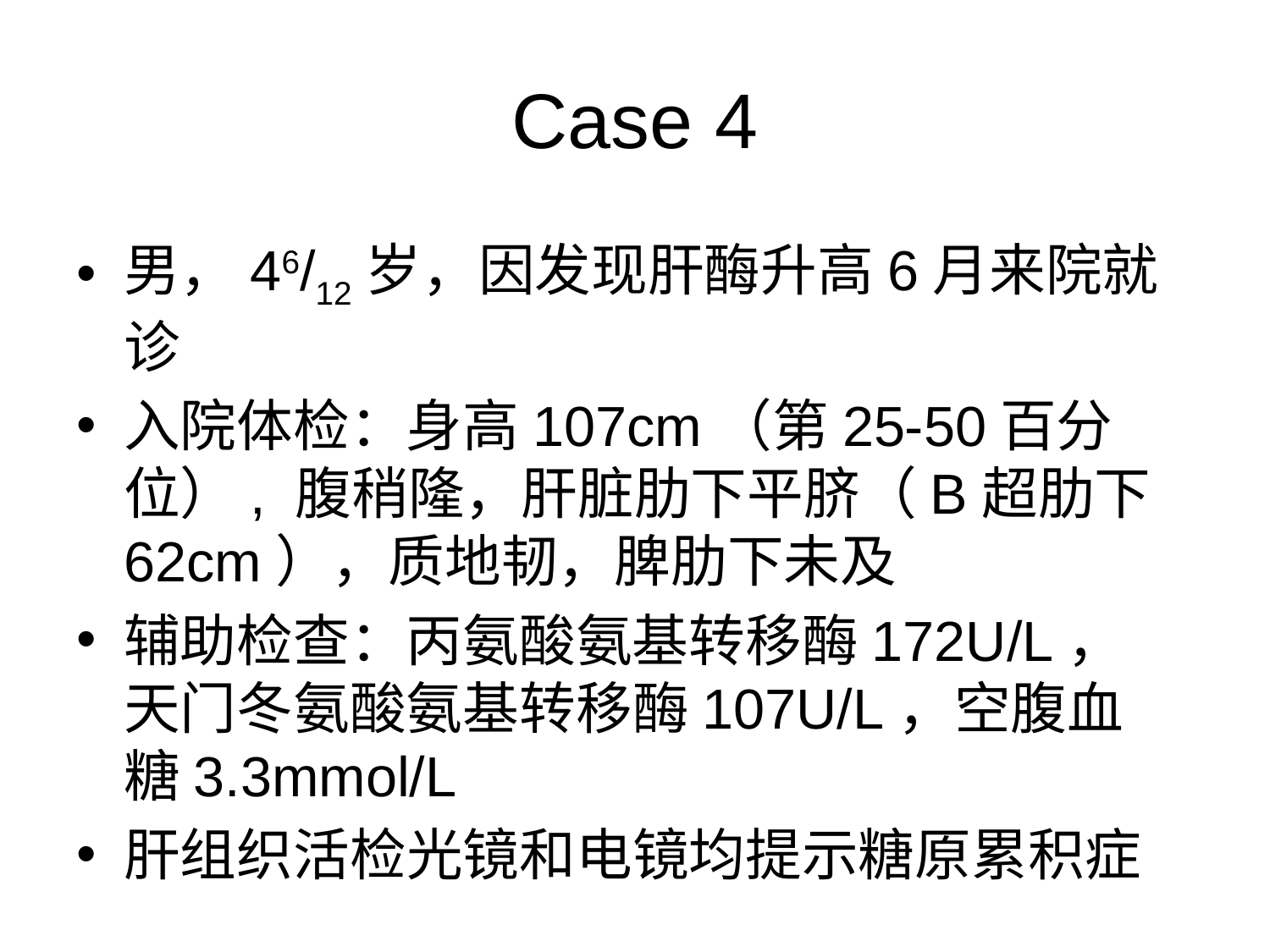

# Case 4
男，46/12岁，因发现肝酶升高6月来院就诊
入院体检：身高107cm（第25-50百分位）, 腹稍隆，肝脏肋下平脐（B超肋下62cm），质地韧，脾肋下未及
辅助检查：丙氨酸氨基转移酶172U/L，天门冬氨酸氨基转移酶107U/L，空腹血糖3.3mmol/L
肝组织活检光镜和电镜均提示糖原累积症